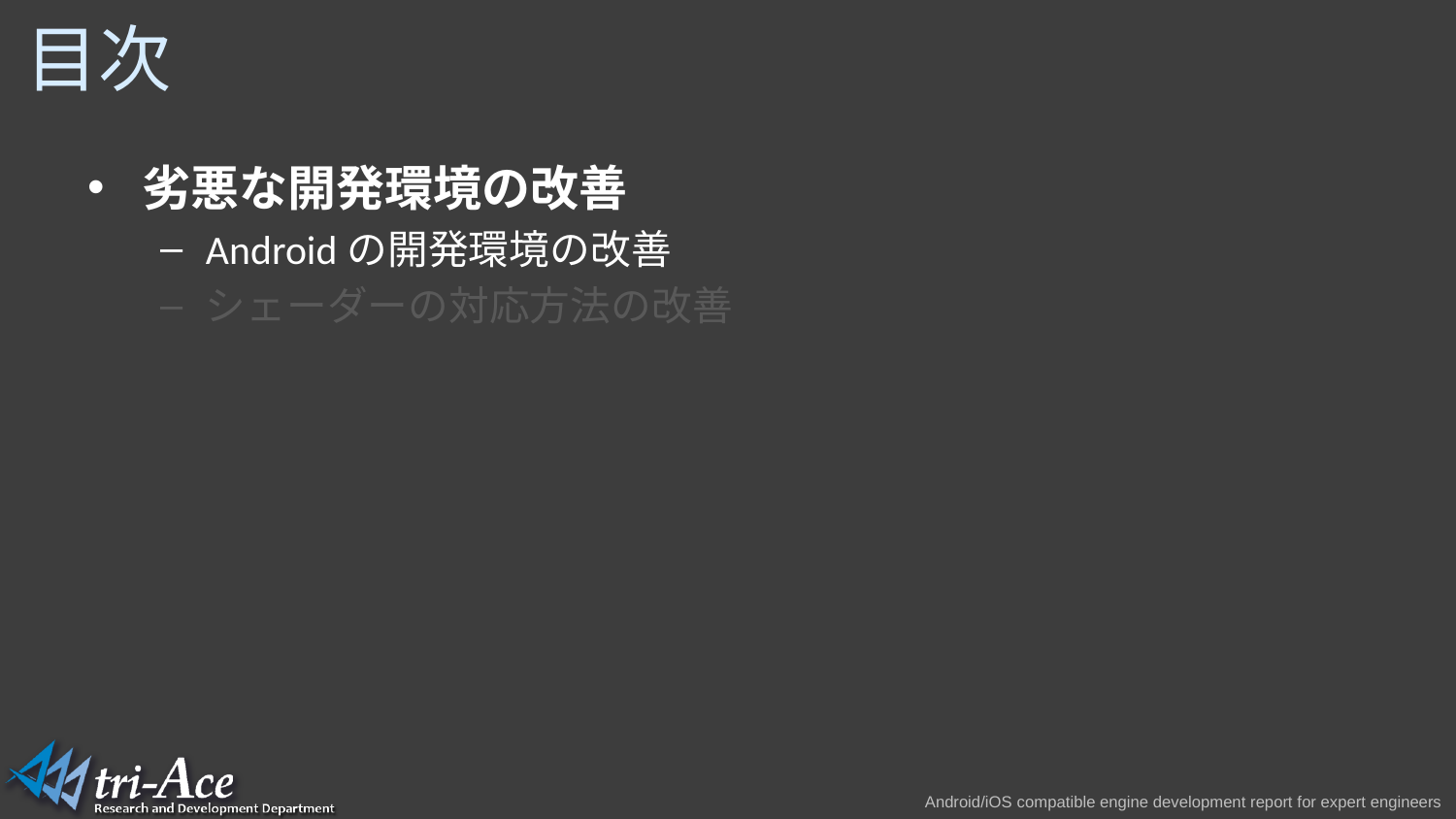

# 目次
劣悪な開発環境の改善
Androidの開発環境の改善
シェーダーの対応方法の改善